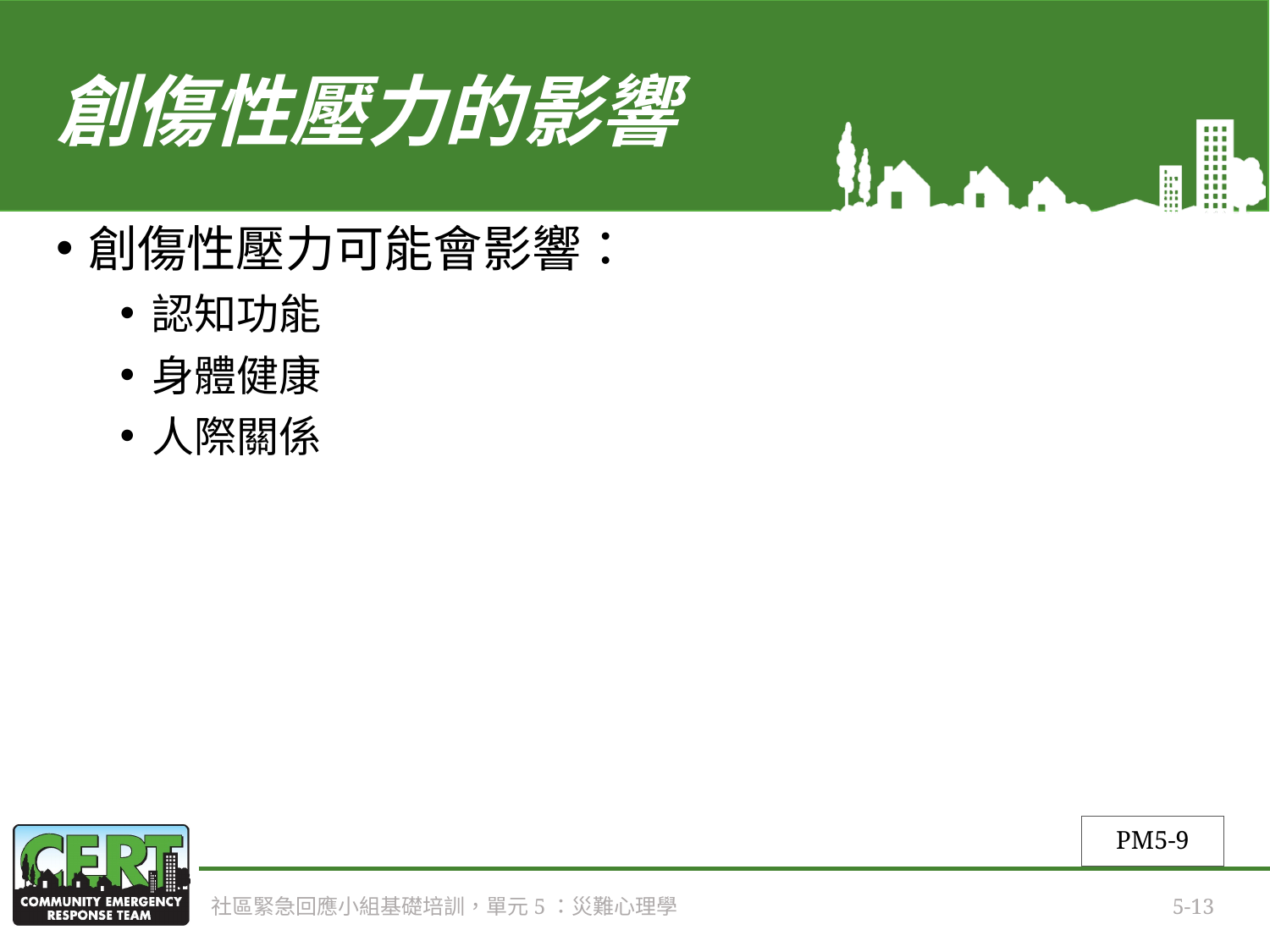

# 創傷性壓力的影響
創傷性壓力可能會影響：
認知功能
身體健康
人際關係
PM5-9
社區緊急回應小組基礎培訓，單元5：災難心理學
5-13